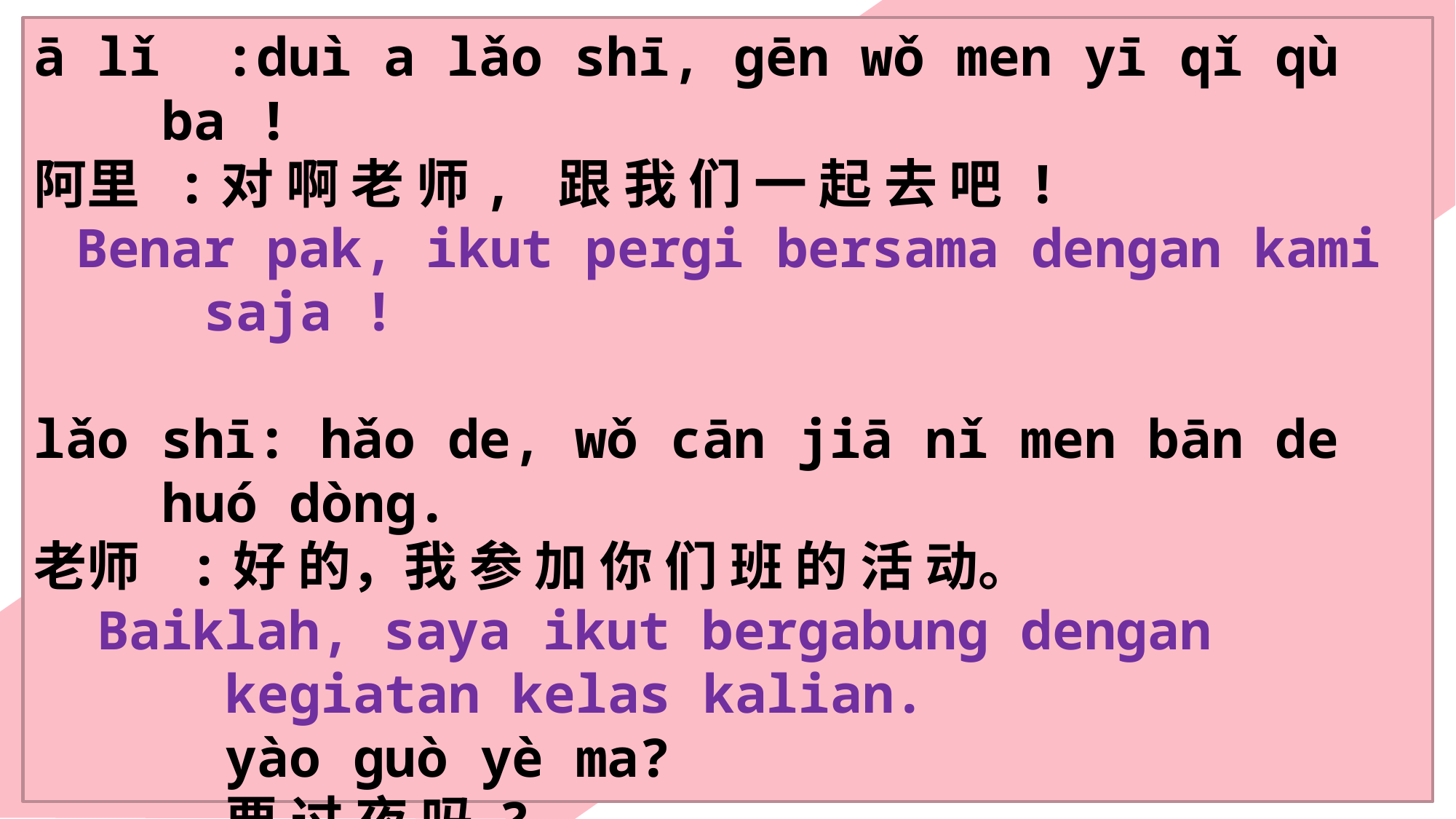

ā lǐ  :duì a lǎo shī, gēn wǒ men yī qǐ qù ba !
阿里  :对 啊 老 师, 跟 我 们 一 起 去 吧 !
Benar pak, ikut pergi bersama dengan kami saja !

lǎo shī: hǎo de, wǒ cān jiā nǐ men bān de huó dòng.
老师   :好 的，我 参 加 你 们 班 的 活 动。
Baiklah, saya ikut bergabung dengan kegiatan kelas kalian.
yào guò yè ma?
要 过 夜 吗 ?
Apakah mau menginap/bermalam ?